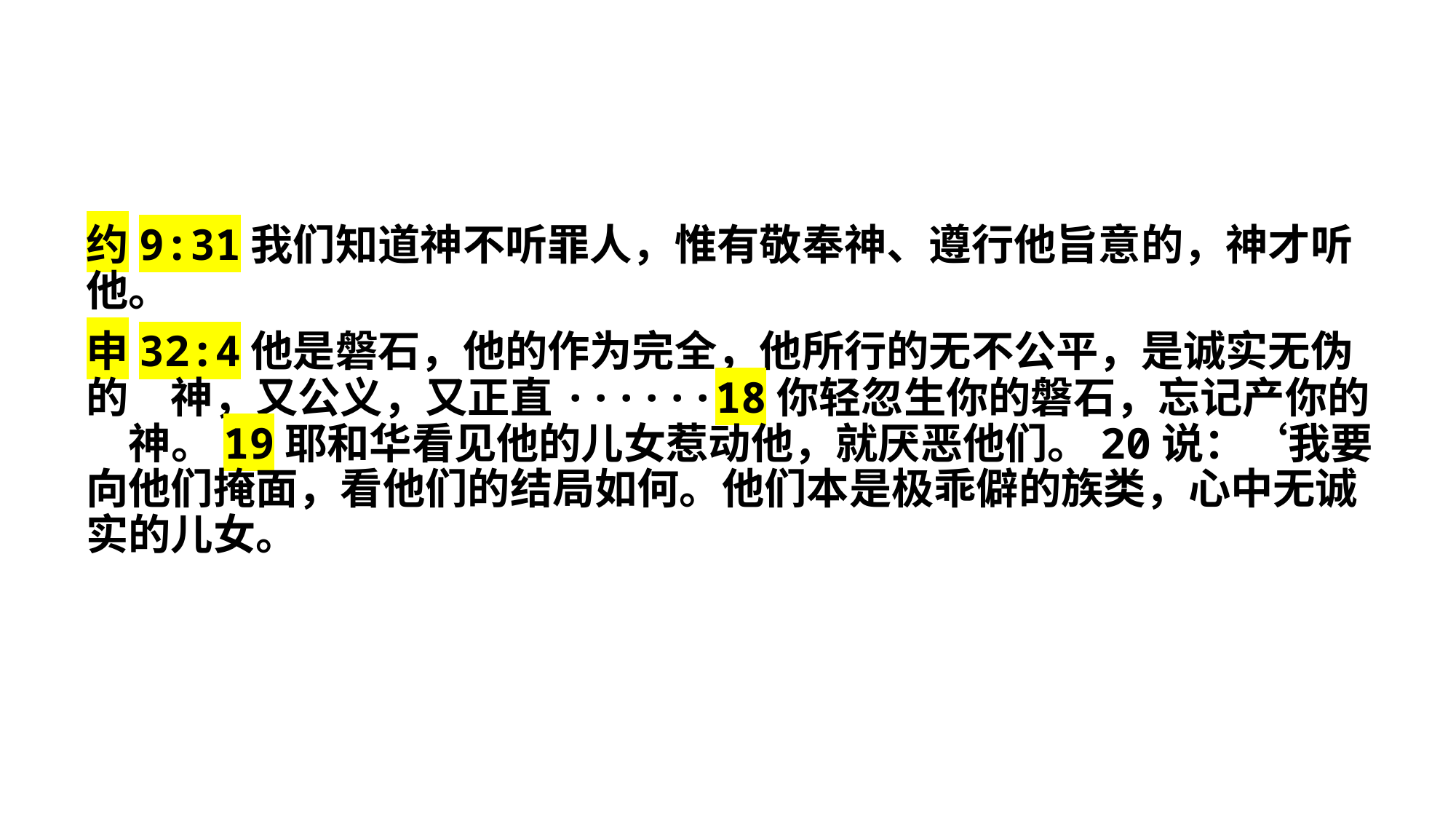

约9:31我们知道神不听罪人，惟有敬奉神、遵行他旨意的，神才听他。
申32:4他是磐石，他的作为完全，他所行的无不公平，是诚实无伪的　神，又公义，又正直······18你轻忽生你的磐石，忘记产你的　神。19耶和华看见他的儿女惹动他，就厌恶他们。20说：‘我要向他们掩面，看他们的结局如何。他们本是极乖僻的族类，心中无诚实的儿女。